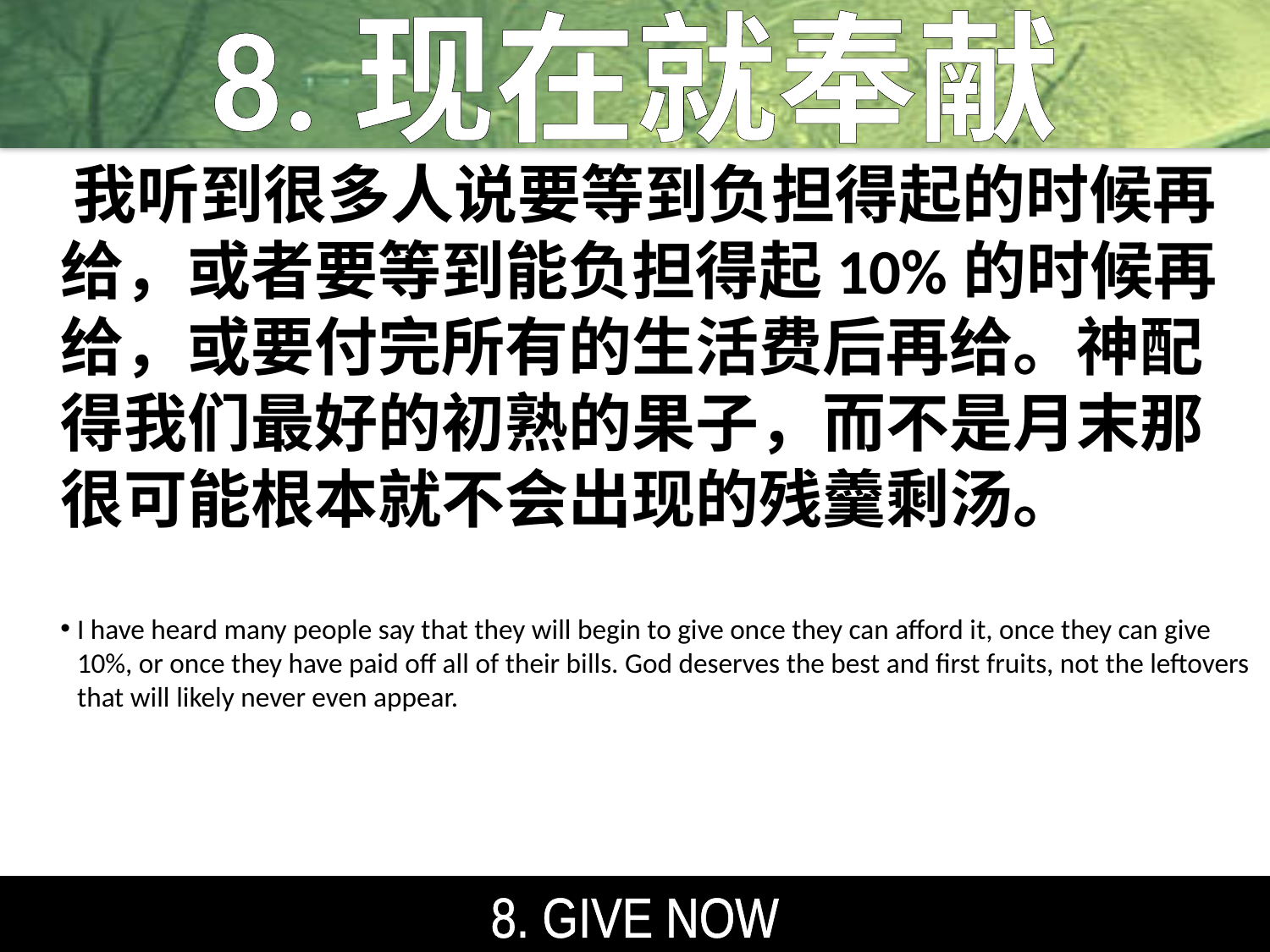

8.现在就奉献
  我听到很多人说要等到负担得起的时候再给，或者要等到能负担得起10%的时候再给，或要付完所有的生活费后再给。神配得我们最好的初熟的果子，而不是月末那很可能根本就不会出现的残羹剩汤。

I have heard many people say that they will begin to give once they can afford it, once they can give 10%, or once they have paid off all of their bills. God deserves the best and first fruits, not the leftovers that will likely never even appear.

8. GIVE NOW